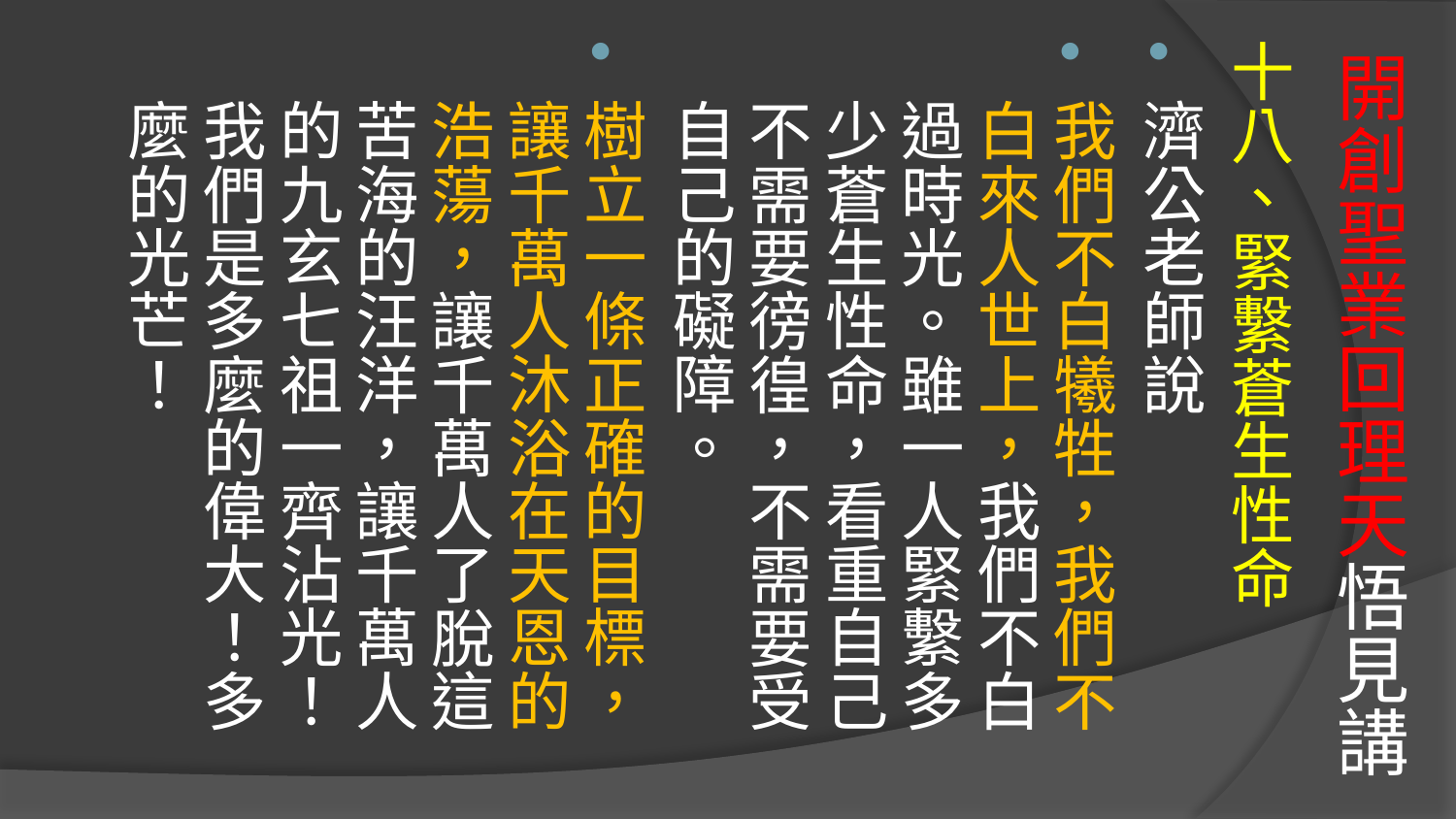

十八、緊繫蒼生性命
濟公老師說
我們不白犧牲，我們不白來人世上，我們不白過時光。雖一人緊繫多少蒼生性命，看重自己不需要徬徨，不需要受自己的礙障。
樹立一條正確的目標，讓千萬人沐浴在天恩的浩蕩，讓千萬人了脫這苦海的汪洋，讓千萬人的九玄七祖一齊沾光！我們是多麼的偉大！多麼的光芒！

# 開創聖業回理天悟見講